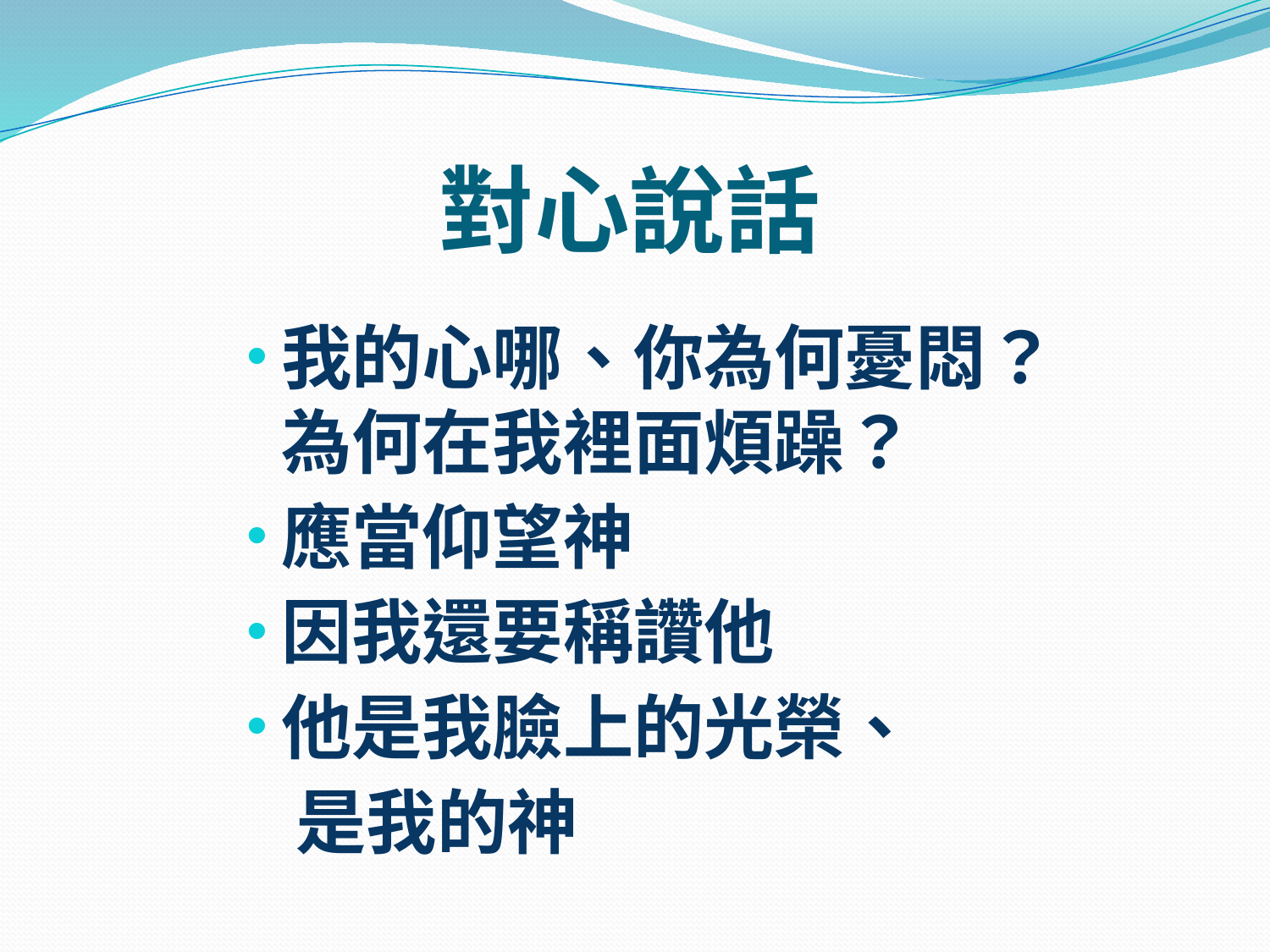

# 對心說話
我的心哪、你為何憂悶？為何在我裡面煩躁？
應當仰望神
因我還要稱讚他
他是我臉上的光榮、
  是我的神